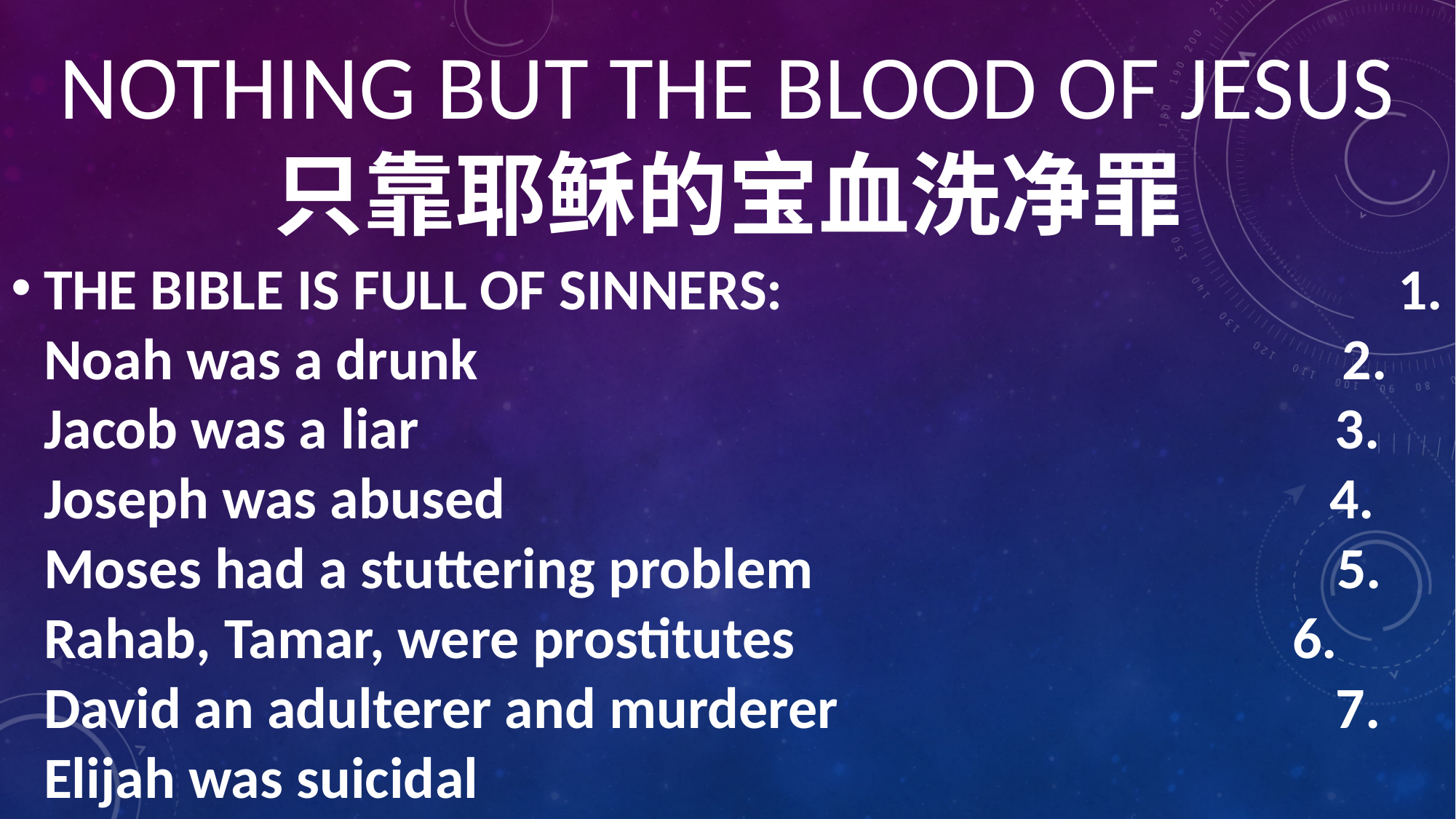

# NOTHING BUT THE BLOOD OF JESUS 只靠耶稣的宝血洗净罪
THE BIBLE IS FULL OF SINNERS:                                               1. Noah was a drunk                                                                  2. Jacob was a liar                                                                      3. Joseph was abused                                                               4. Moses had a stuttering problem                                        5. Rahab, Tamar, were prostitutes                                      6. David an adulterer and murderer                                      7. Elijah was suicidal